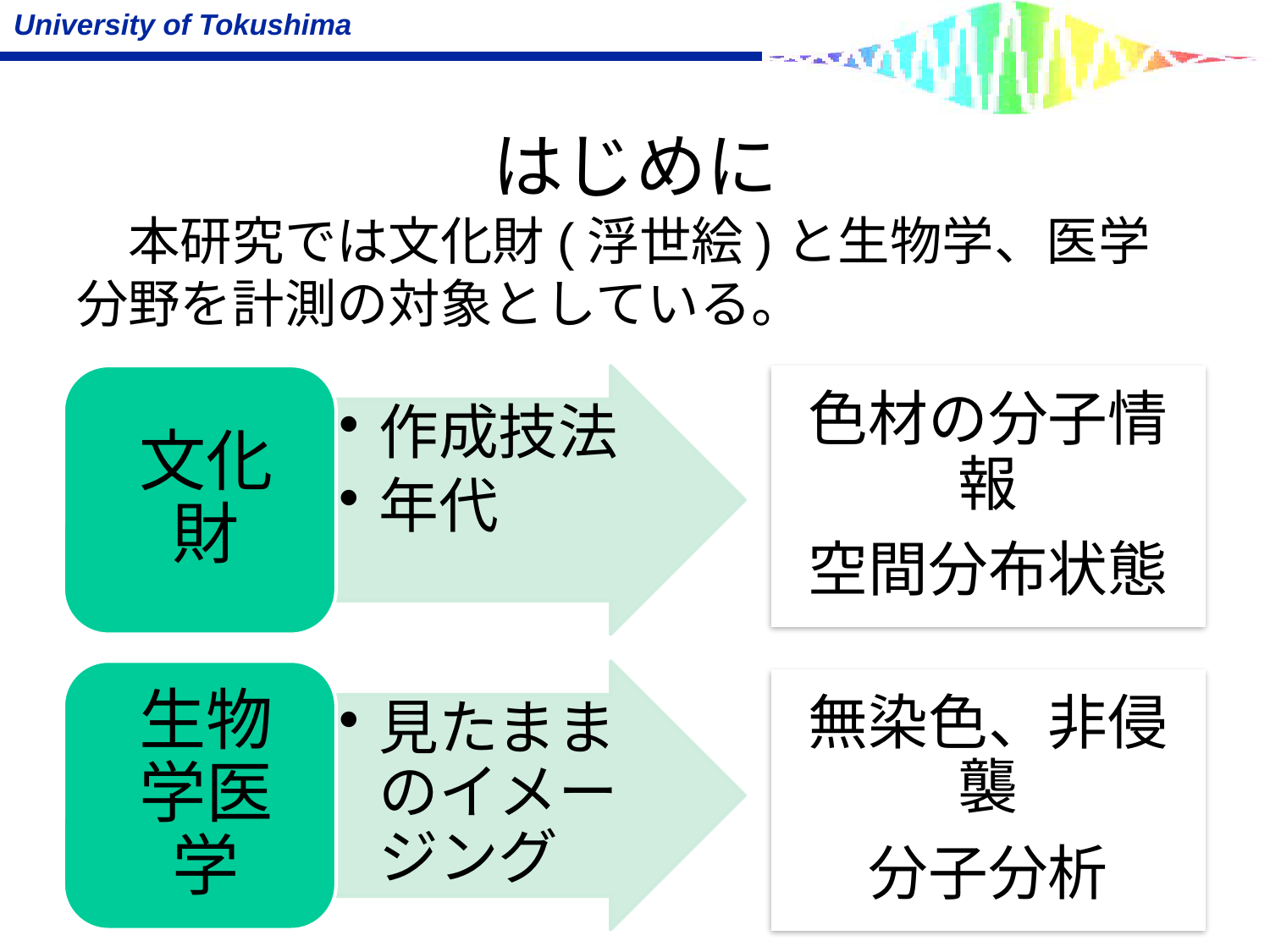

# はじめに
　本研究では文化財(浮世絵)と生物学、医学分野を計測の対象としている。

作成技法
年代
文化財
見たままのイメージング
生物学医学
色材の分子情報
空間分布状態
無染色、非侵襲
分子分析